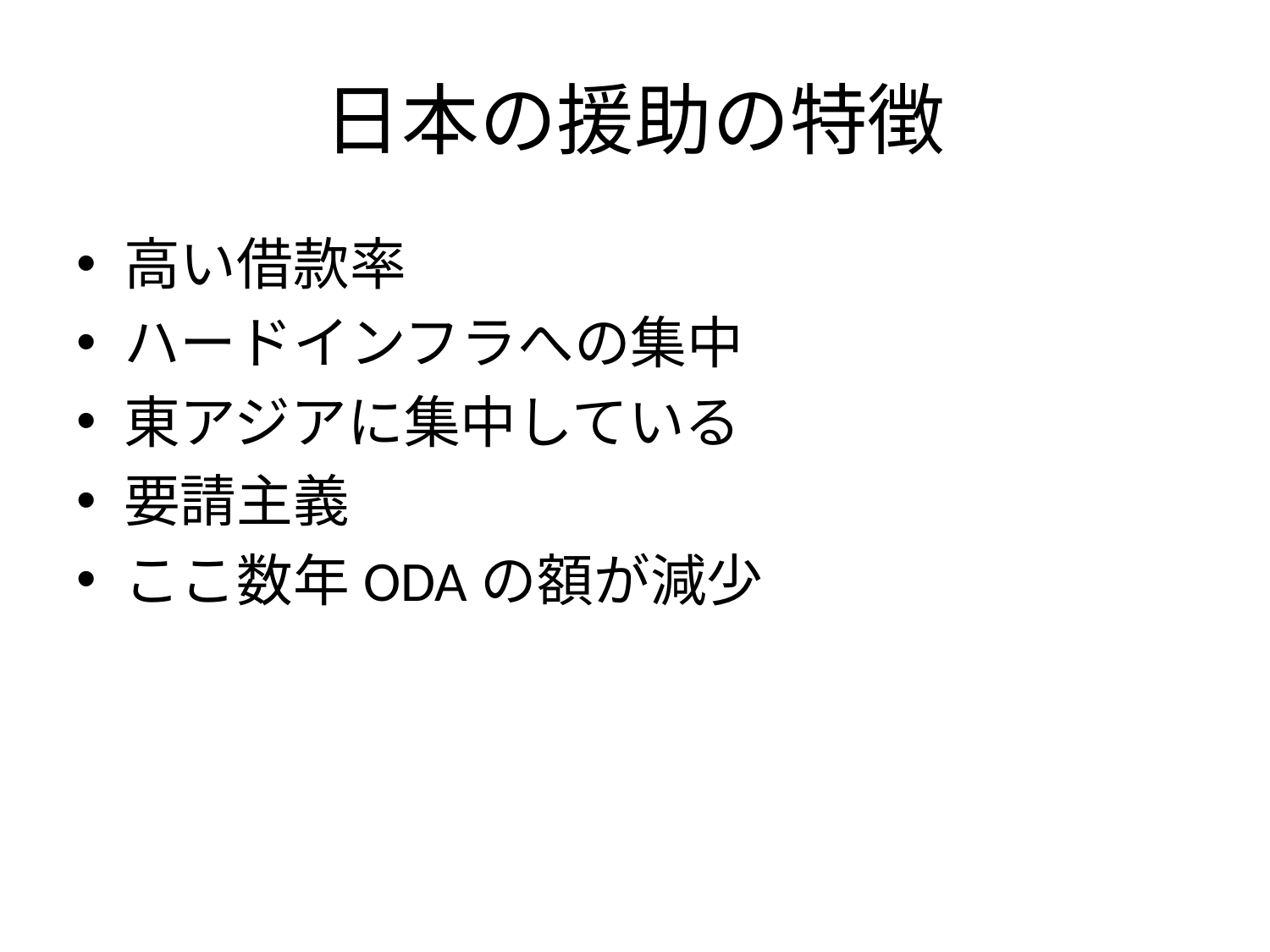

# 日本の援助の特徴
高い借款率
ハードインフラへの集中
東アジアに集中している
要請主義
ここ数年ODAの額が減少